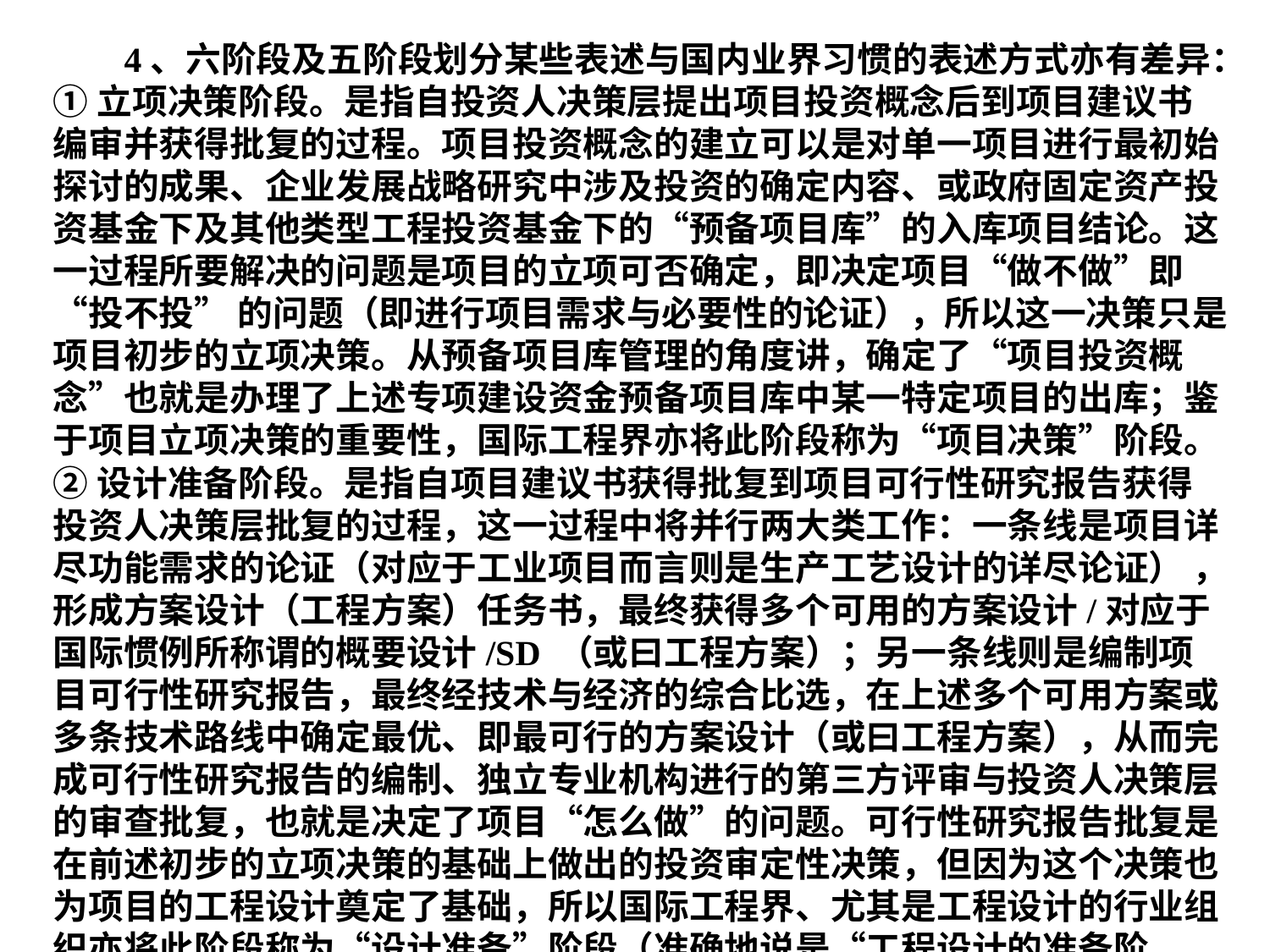

4、六阶段及五阶段划分某些表述与国内业界习惯的表述方式亦有差异：
①立项决策阶段。是指自投资人决策层提出项目投资概念后到项目建议书编审并获得批复的过程。项目投资概念的建立可以是对单一项目进行最初始探讨的成果、企业发展战略研究中涉及投资的确定内容、或政府固定资产投资基金下及其他类型工程投资基金下的“预备项目库”的入库项目结论。这一过程所要解决的问题是项目的立项可否确定，即决定项目“做不做”即“投不投” 的问题（即进行项目需求与必要性的论证），所以这一决策只是项目初步的立项决策。从预备项目库管理的角度讲，确定了“项目投资概念”也就是办理了上述专项建设资金预备项目库中某一特定项目的出库；鉴于项目立项决策的重要性，国际工程界亦将此阶段称为“项目决策”阶段。
②设计准备阶段。是指自项目建议书获得批复到项目可行性研究报告获得投资人决策层批复的过程，这一过程中将并行两大类工作：一条线是项目详尽功能需求的论证（对应于工业项目而言则是生产工艺设计的详尽论证） ，形成方案设计（工程方案）任务书，最终获得多个可用的方案设计/对应于国际惯例所称谓的概要设计/SD （或曰工程方案）；另一条线则是编制项目可行性研究报告，最终经技术与经济的综合比选，在上述多个可用方案或多条技术路线中确定最优、即最可行的方案设计（或曰工程方案），从而完成可行性研究报告的编制、独立专业机构进行的第三方评审与投资人决策层的审查批复，也就是决定了项目“怎么做”的问题。可行性研究报告批复是在前述初步的立项决策的基础上做出的投资审定性决策，但因为这个决策也为项目的工程设计奠定了基础，所以国际工程界、尤其是工程设计的行业组织亦将此阶段称为“设计准备”阶段（准确地说是“工程设计的准备阶段”）。